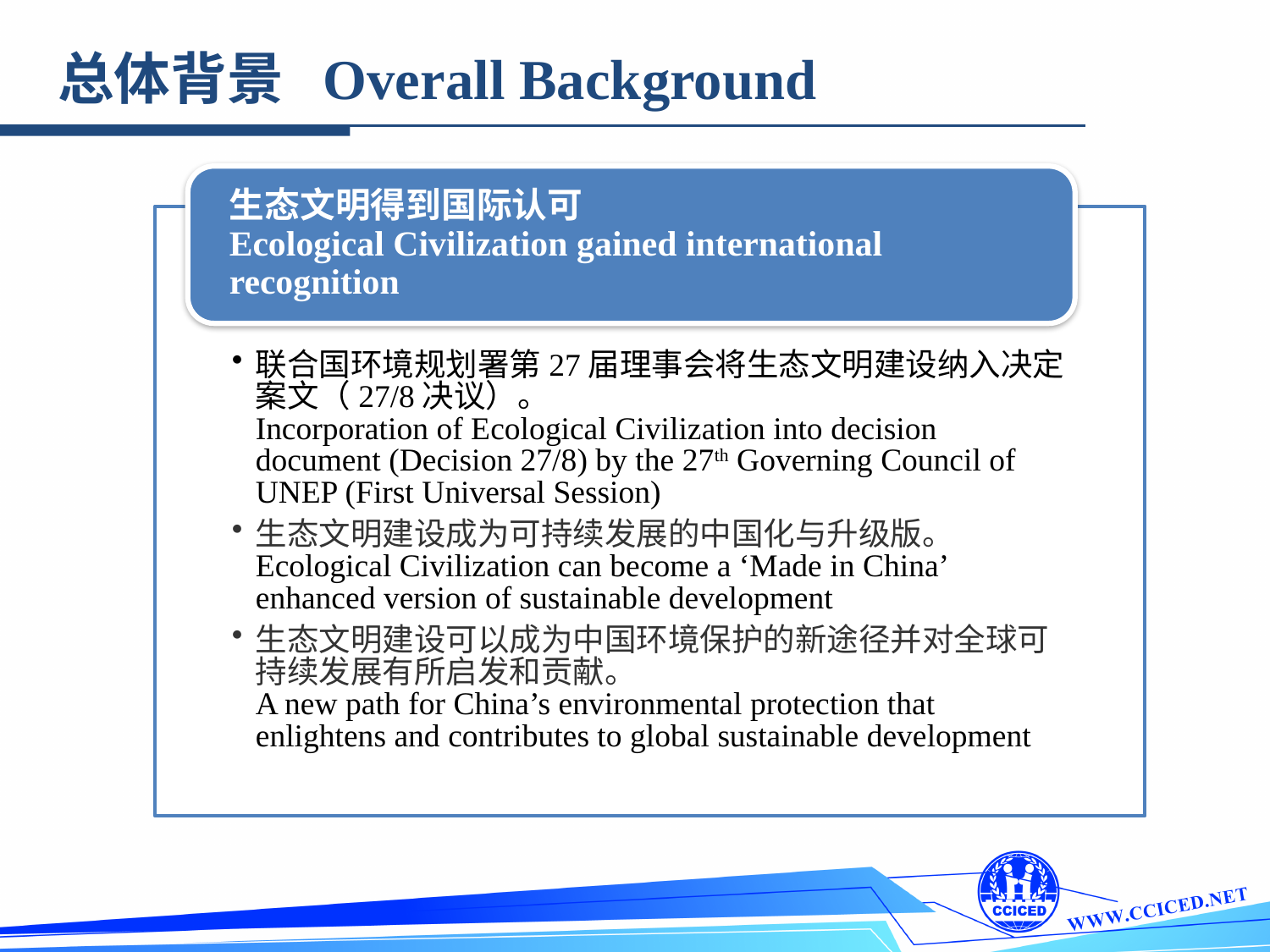

总体背景  Overall Background
联合国环境规划署第27届理事会将生态文明建设纳入决定案文（27/8决议）。
Incorporation of Ecological Civilization into decision document (Decision 27/8) by the 27th Governing Council of UNEP (First Universal Session)
生态文明建设成为可持续发展的中国化与升级版。
Ecological Civilization can become a ‘Made in China’ enhanced version of sustainable development
生态文明建设可以成为中国环境保护的新途径并对全球可持续发展有所启发和贡献。
A new path for China’s environmental protection that enlightens and contributes to global sustainable development

生态文明得到国际认可
Ecological Civilization gained international recognition